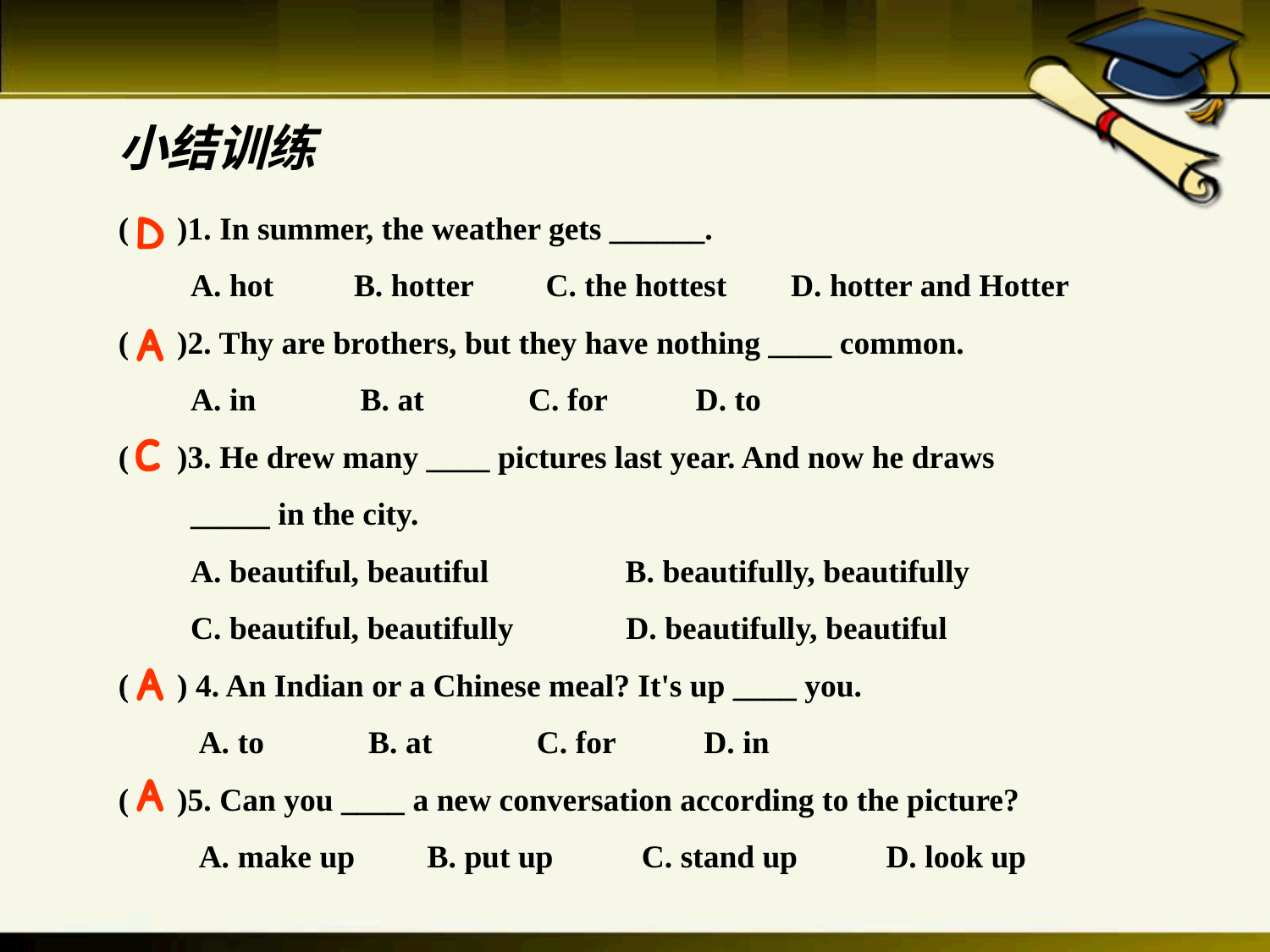

小结训练
(      )1. In summer, the weather gets ______.
         A. hot          B. hotter         C. the hottest        D. hotter and Hotter
(      )2. Thy are brothers, but they have nothing ____ common.
         A. in             B. at             C. for           D. to
(      )3. He drew many ____ pictures last year. And now he draws
         _____ in the city.
         A. beautiful, beautiful                 B. beautifully, beautifully
         C. beautiful, beautifully              D. beautifully, beautiful
(      ) 4. An Indian or a Chinese meal? It's up ____ you.
          A. to             B. at             C. for           D. in
(      )5. Can you ____ a new conversation according to the picture?
          A. make up         B. put up           C. stand up           D. look up
D
A
C
A
A